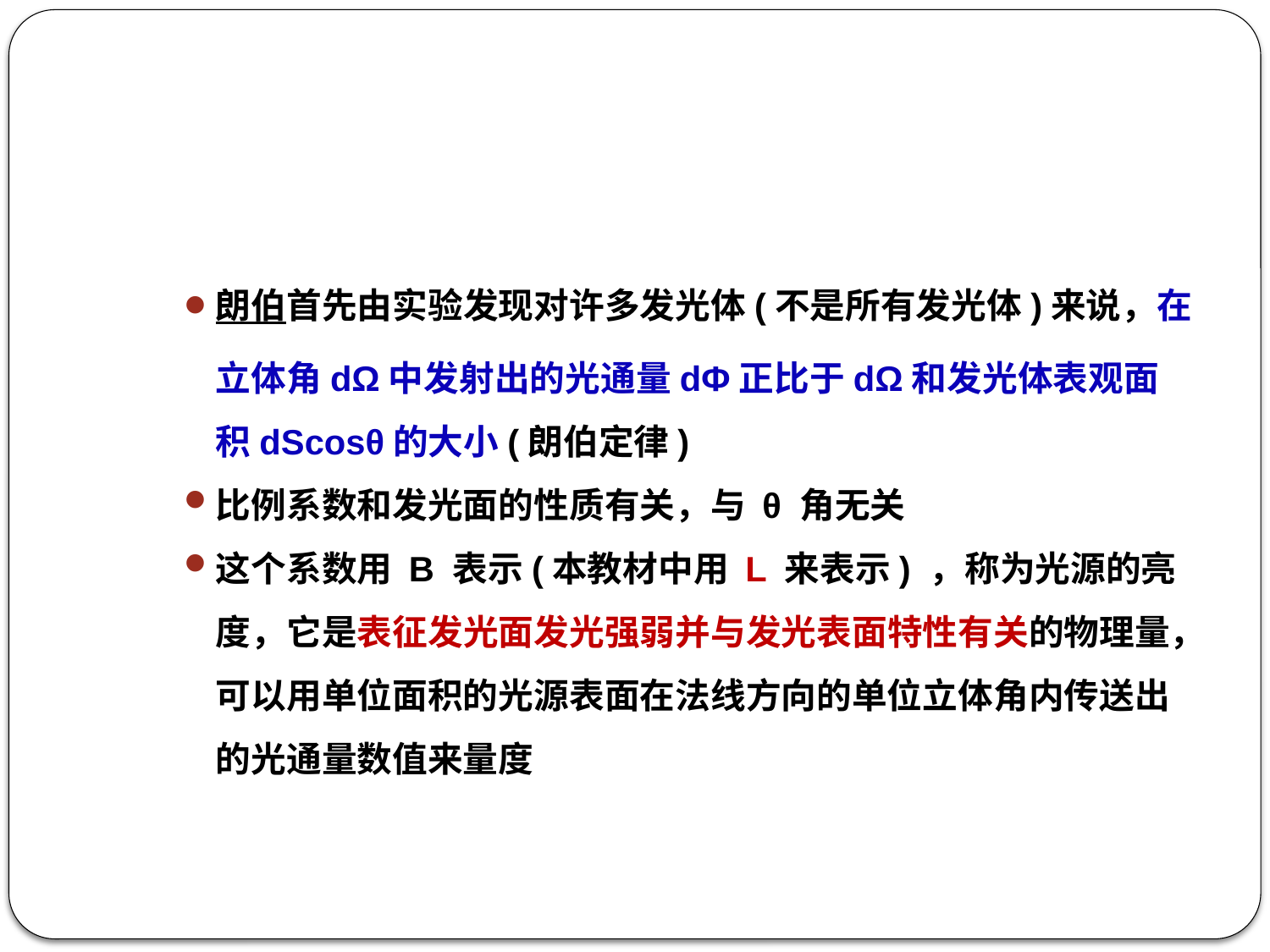

#

朗伯首先由实验发现对许多发光体(不是所有发光体)来说，在立体角dΩ中发射出的光通量dΦ正比于dΩ和发光体表观面积dScosθ的大小(朗伯定律)
比例系数和发光面的性质有关，与 θ 角无关
这个系数用 B 表示(本教材中用 L 来表示) ，称为光源的亮度，它是表征发光面发光强弱并与发光表面特性有关的物理量，可以用单位面积的光源表面在法线方向的单位立体角内传送出的光通量数值来量度